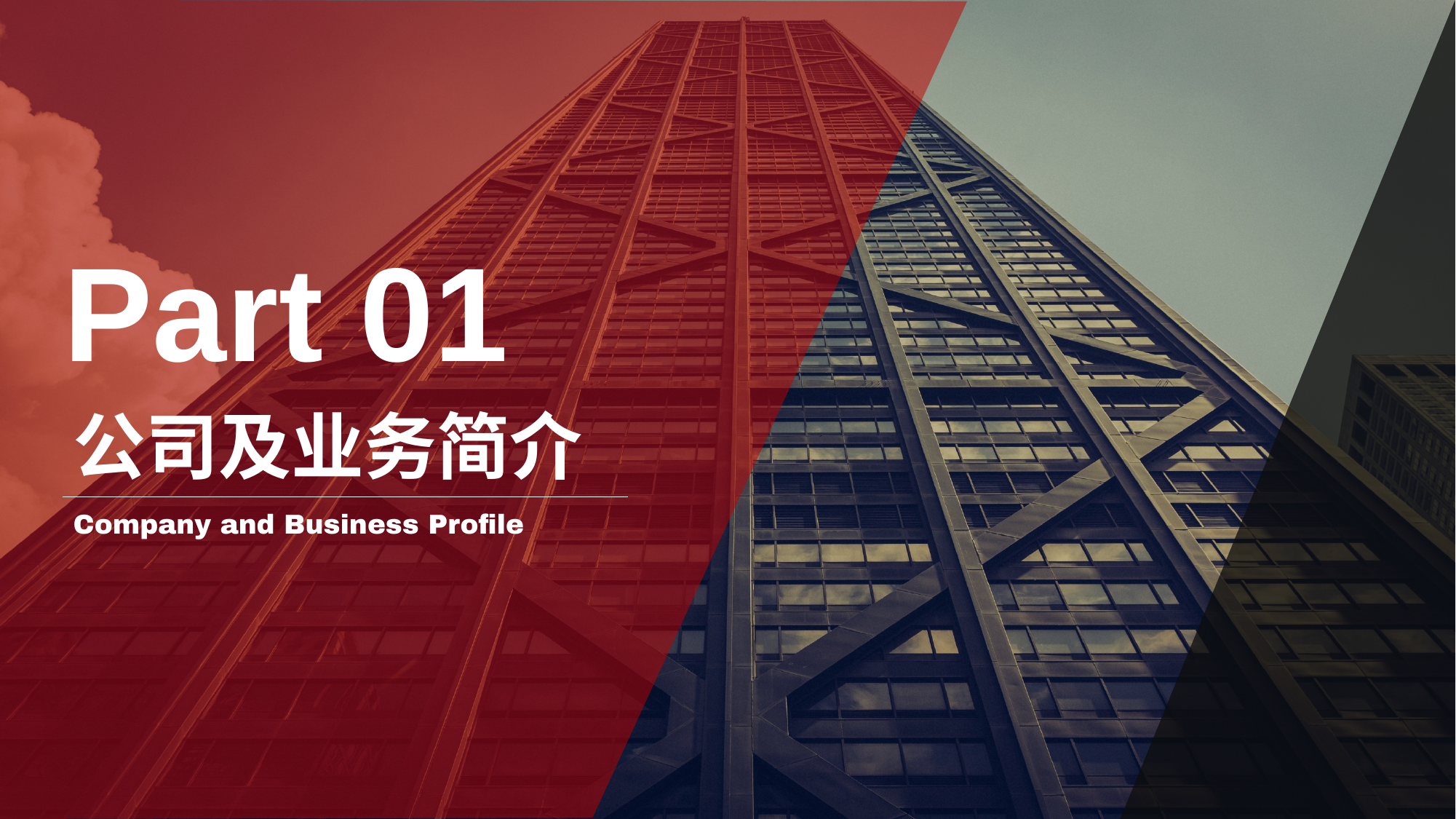

Part 01

公司及业务简介
Company and Business Profile